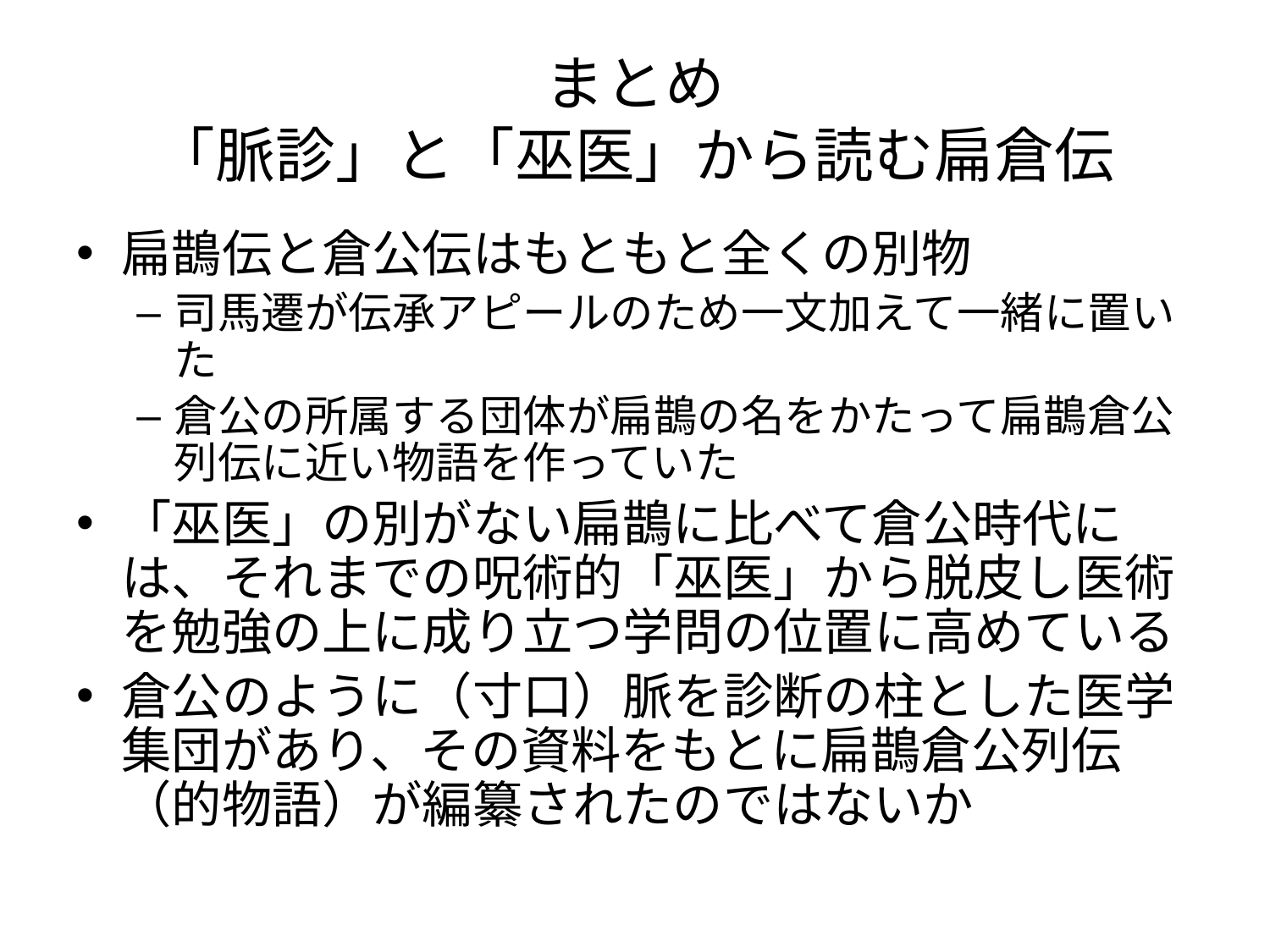

# まとめ 「脈診」と「巫医」から読む扁倉伝
扁鵲伝と倉公伝はもともと全くの別物
司馬遷が伝承アピールのため一文加えて一緒に置いた
倉公の所属する団体が扁鵲の名をかたって扁鵲倉公列伝に近い物語を作っていた
「巫医」の別がない扁鵲に比べて倉公時代には、それまでの呪術的「巫医」から脱皮し医術を勉強の上に成り立つ学問の位置に高めている
倉公のように（寸口）脈を診断の柱とした医学集団があり、その資料をもとに扁鵲倉公列伝（的物語）が編纂されたのではないか